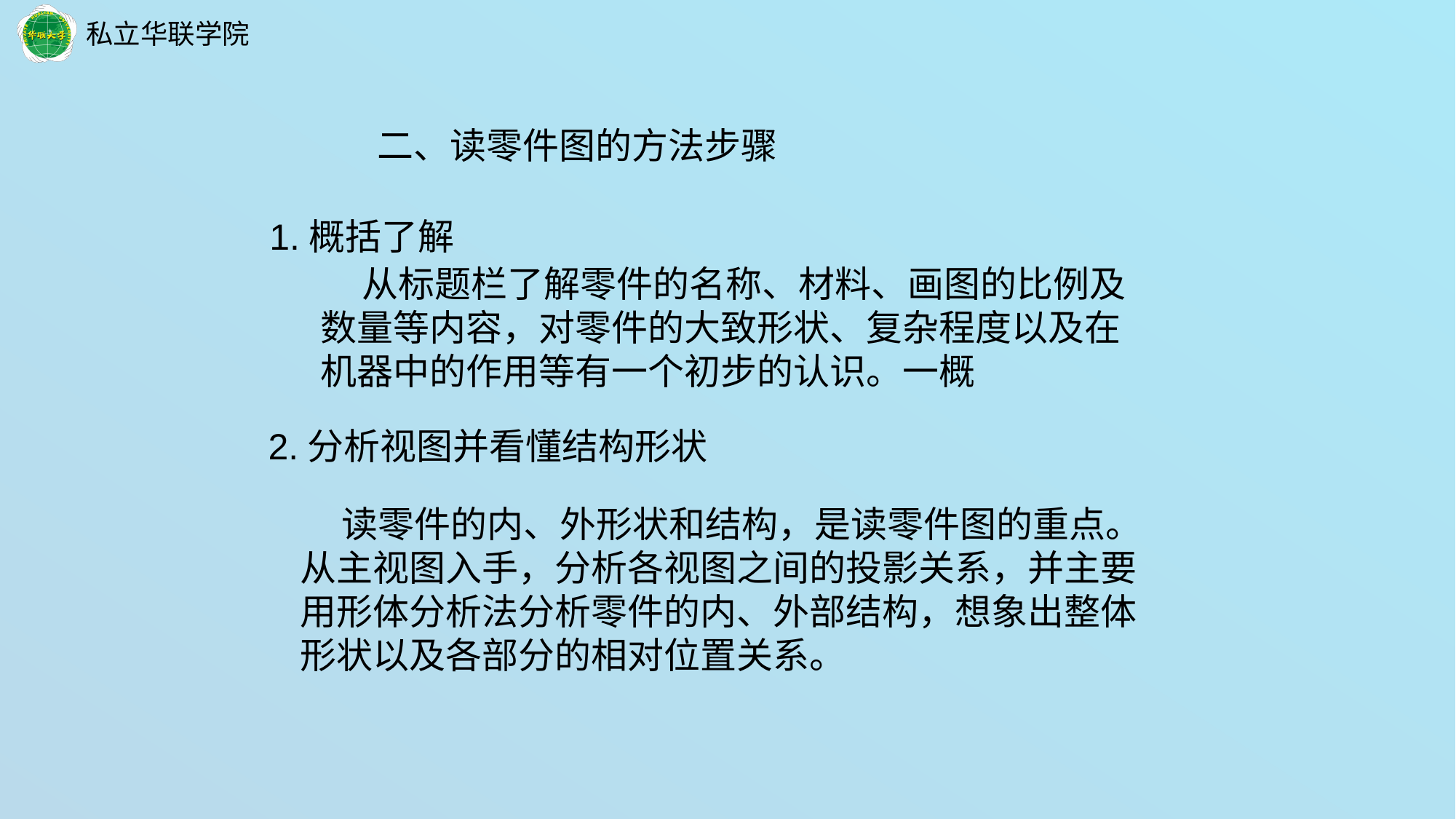

二、读零件图的方法步骤
1.概括了解
    从标题栏了解零件的名称、材料、画图的比例及数量等内容，对零件的大致形状、复杂程度以及在机器中的作用等有一个初步的认识。一概
2.分析视图并看懂结构形状
    读零件的内、外形状和结构，是读零件图的重点。从主视图入手，分析各视图之间的投影关系，并主要用形体分析法分析零件的内、外部结构，想象出整体形状以及各部分的相对位置关系。